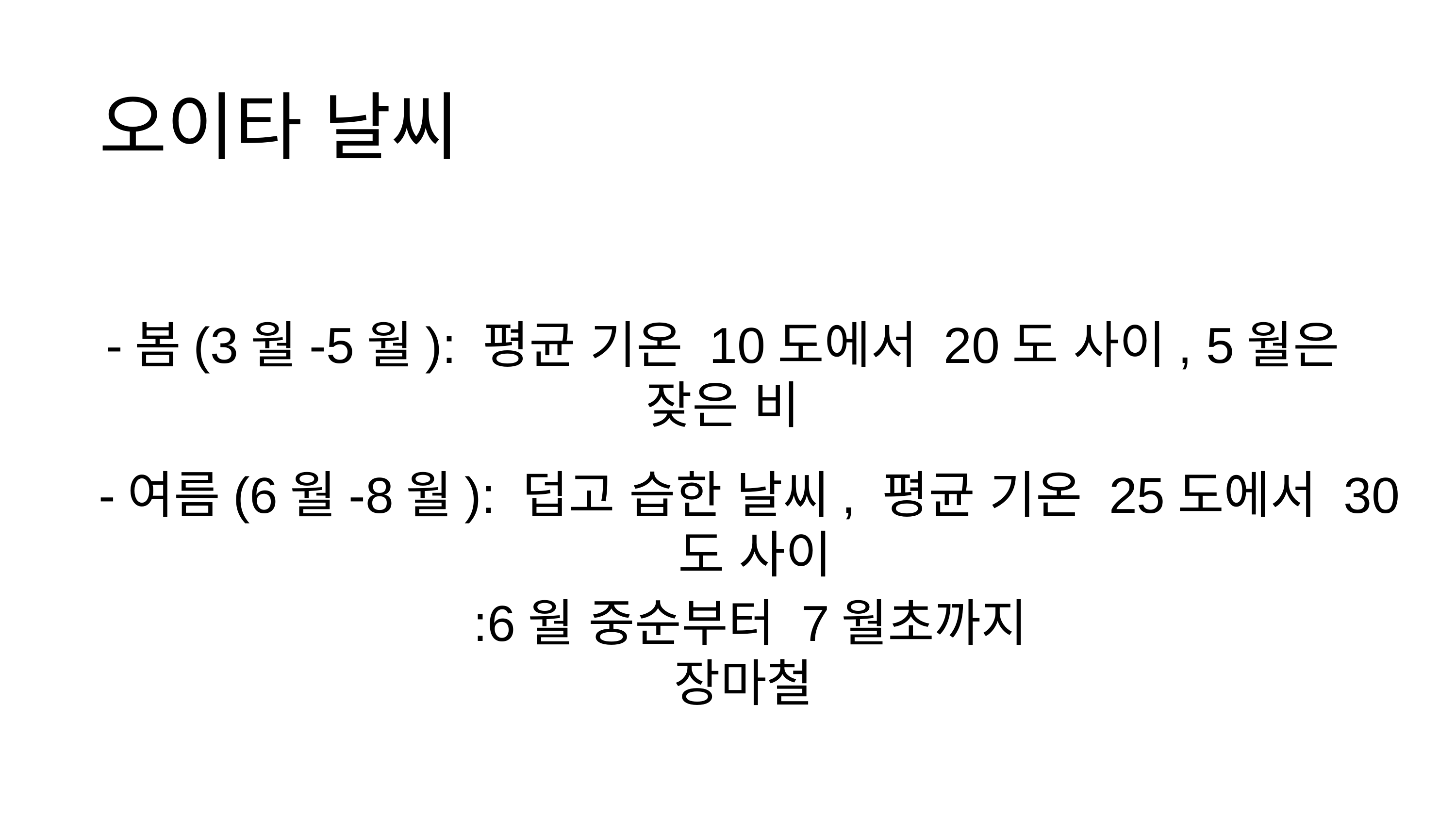

오이타 날씨
-봄(3월-5월): 평균 기온 10도에서 20도 사이, 5월은 잦은 비
-여름(6월-8월): 덥고 습한 날씨, 평균 기온 25도에서 30도 사이
:6월 중순부터 7월초까지 장마철